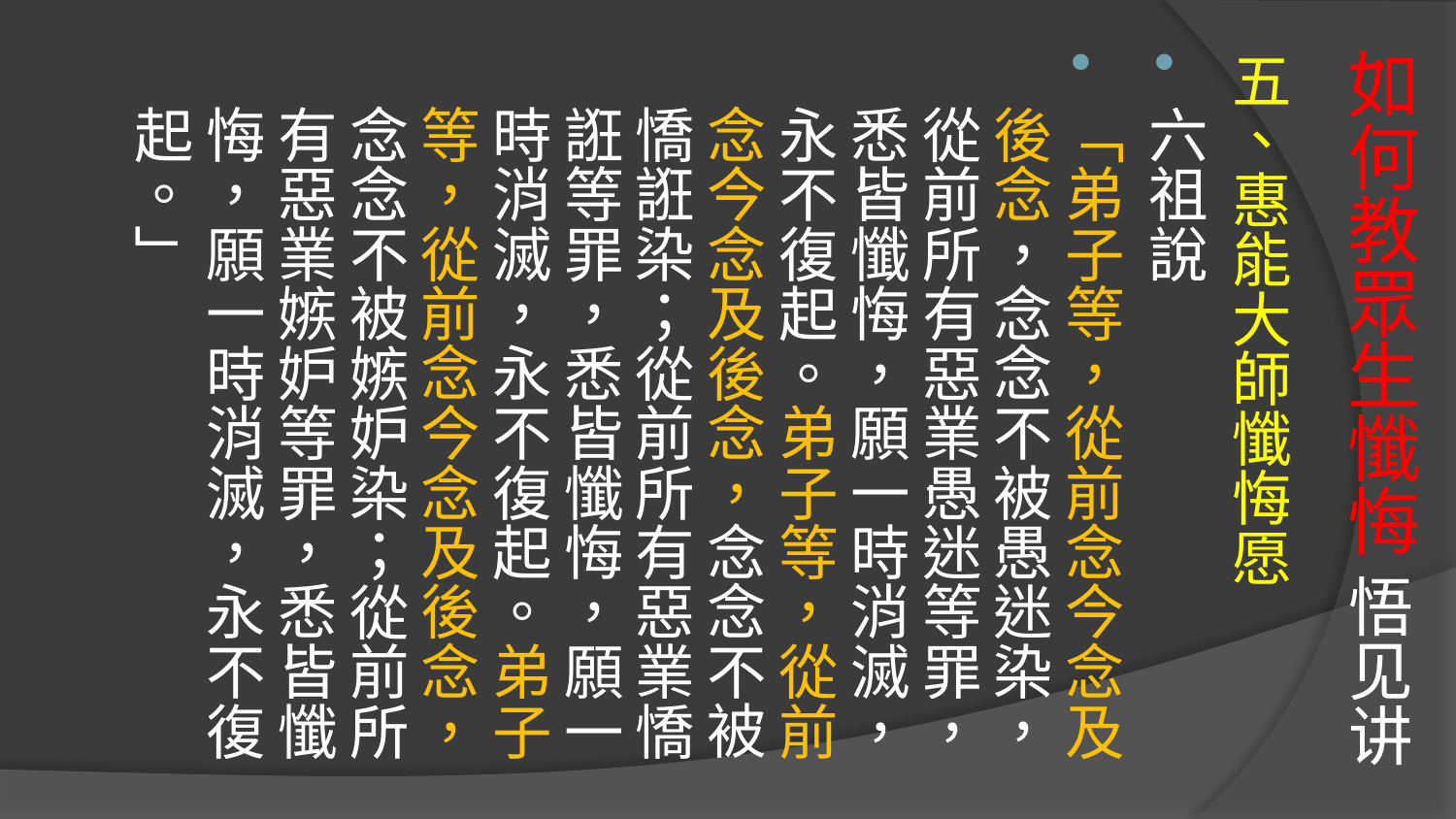

# 如何教眾生懺悔 悟见讲
五、惠能大師懺悔愿
六祖說
﹁弟子等，從前念今念及後念，念念不被愚迷染，從前所有惡業愚迷等罪，悉皆懺悔，願一時消滅，永不復起。弟子等，從前念今念及後念，念念不被憍誑染；從前所有惡業憍誑等罪，悉皆懺悔，願一時消滅，永不復起。弟子等，從前念今念及後念，念念不被嫉妒染；從前所有惡業嫉妒等罪，悉皆懺悔，願一時消滅，永不復起。﹂